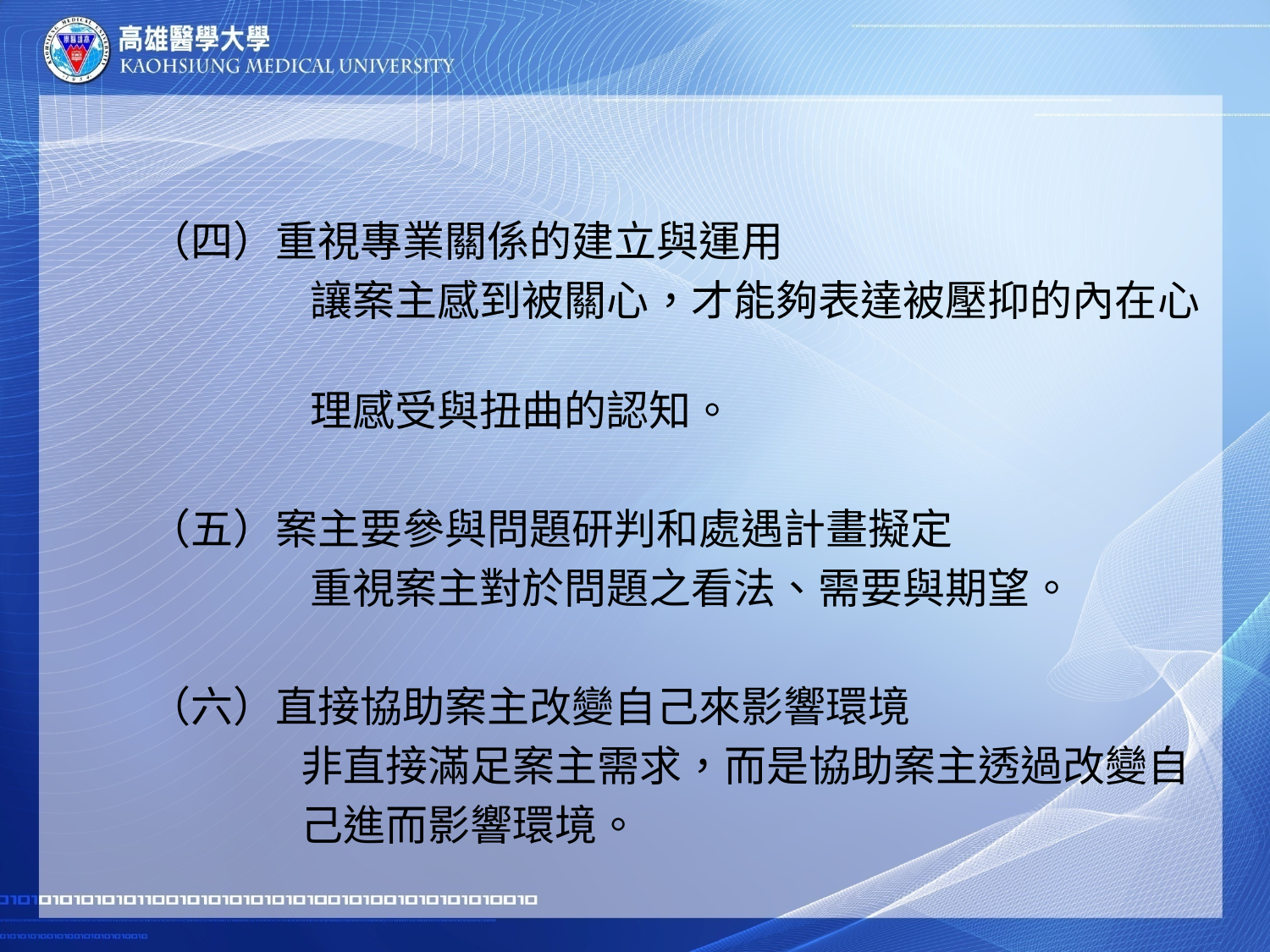

#
        （四）重視專業關係的建立與運用
                         讓案主感到被關心，才能夠表達被壓抑的內在心
                         理感受與扭曲的認知。

        （五）案主要參與問題研判和處遇計畫擬定
                         重視案主對於問題之看法、需要與期望。

        （六）直接協助案主改變自己來影響環境
                        非直接滿足案主需求，而是協助案主透過改變自
                        己進而影響環境。